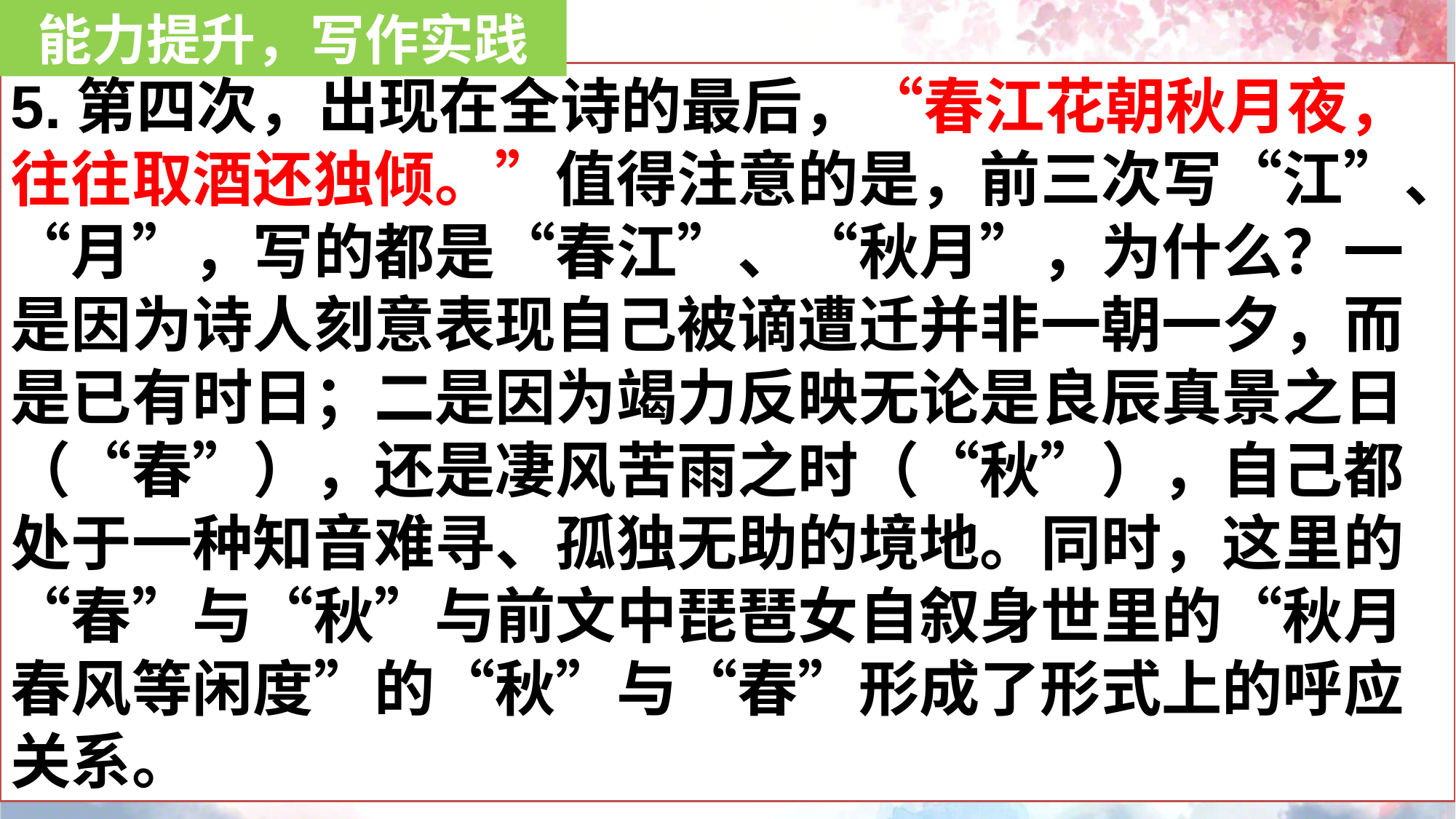

能力提升，写作实践
5.第四次，出现在全诗的最后，“春江花朝秋月夜，往往取酒还独倾。”值得注意的是，前三次写“江”、“月”，写的都是“春江”、“秋月”，为什么？一是因为诗人刻意表现自己被谪遭迁并非一朝一夕，而是已有时日；二是因为竭力反映无论是良辰真景之日（“春”），还是凄风苦雨之时（“秋”），自己都处于一种知音难寻、孤独无助的境地。同时，这里的“春”与“秋”与前文中琵琶女自叙身世里的“秋月春风等闲度”的“秋”与“春”形成了形式上的呼应关系。